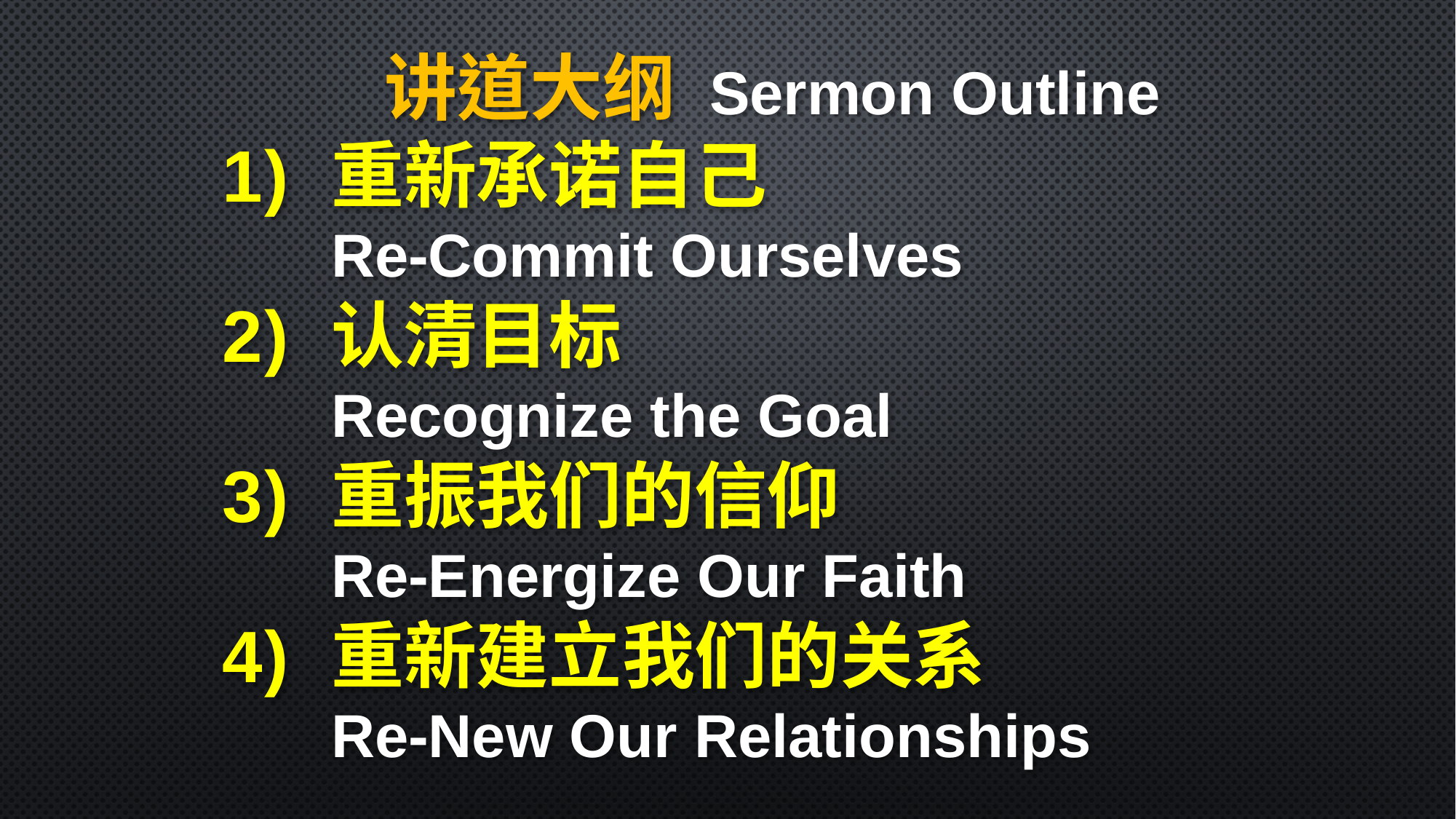

讲道大纲 Sermon Outline
重新承诺自己
Re-Commit Ourselves
认清目标
Recognize the Goal
重振我们的信仰
Re-Energize Our Faith
重新建立我们的关系
Re-New Our Relationships